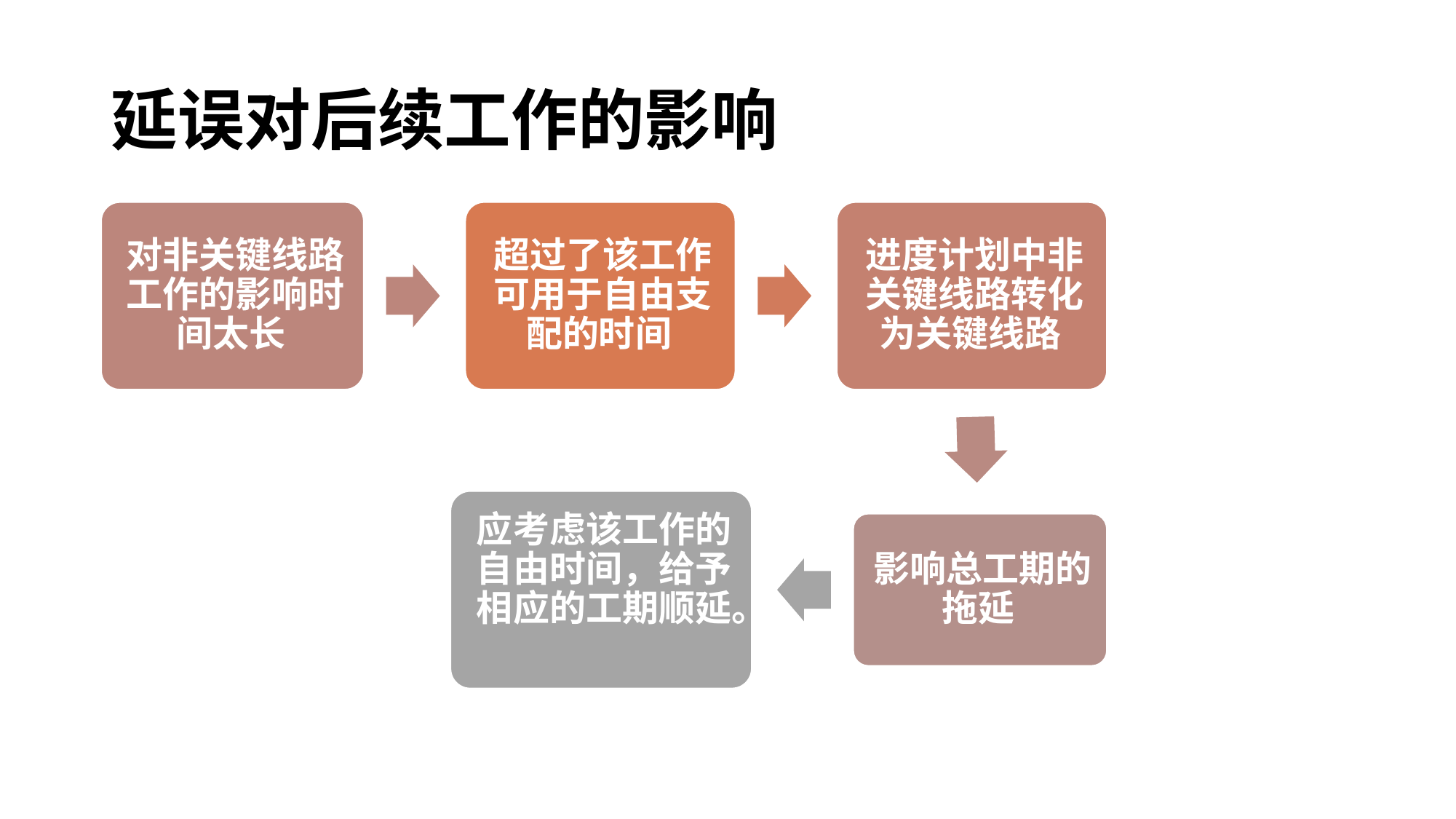

# 延误对后续工作的影响
对非关键线路工作的影响时间太长

超过了该工作可用于自由支配的时间

进度计划中非关键线路转化为关键线路

影响总工期的拖延

应考虑该工作的自由时间，给予相应的工期顺延。